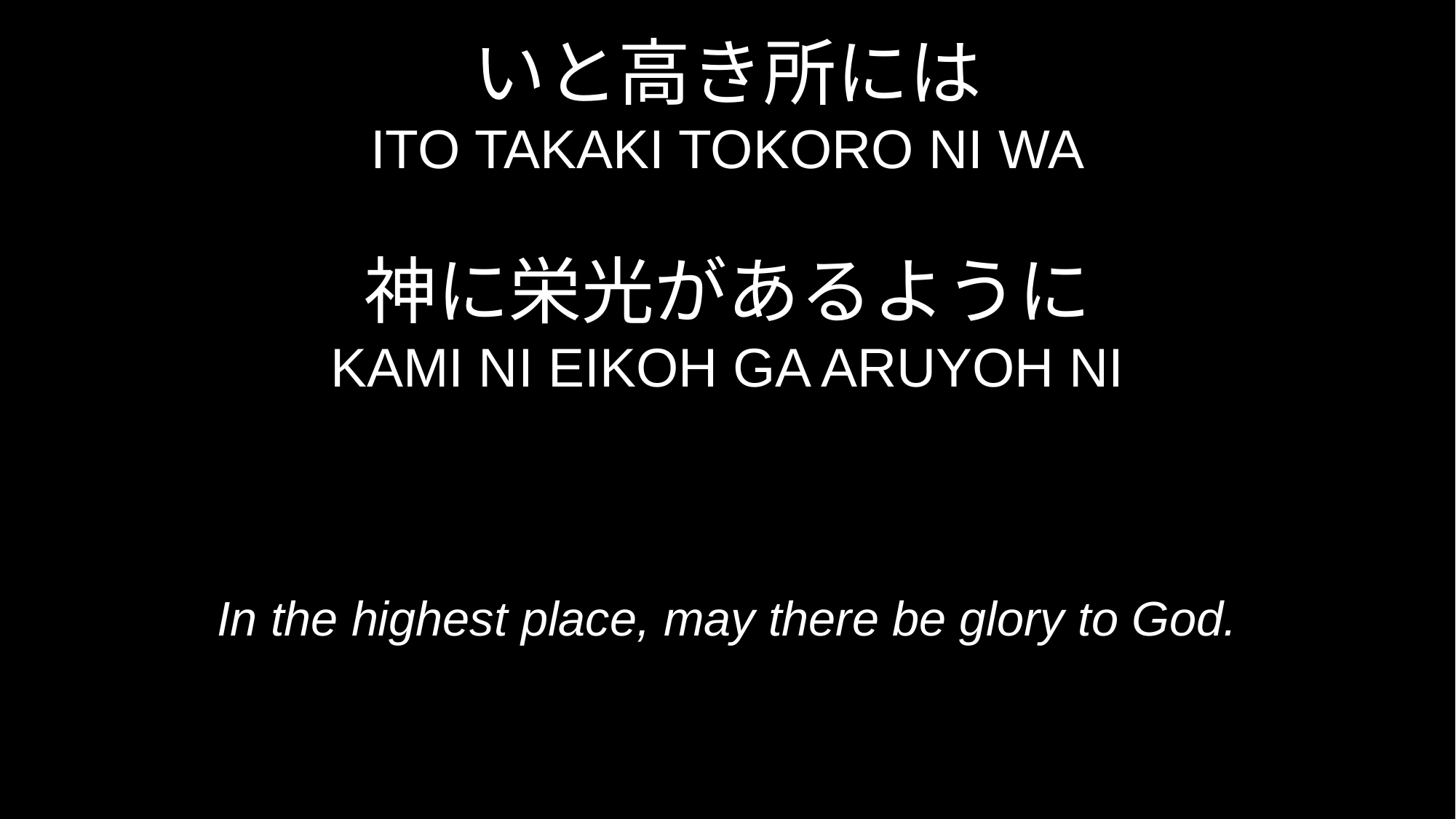

いと高き所には
ITO TAKAKI TOKORO NI WA

神に栄光があるように
KAMI NI EIKOH GA ARUYOH NI

In the highest place, may there be glory to God.